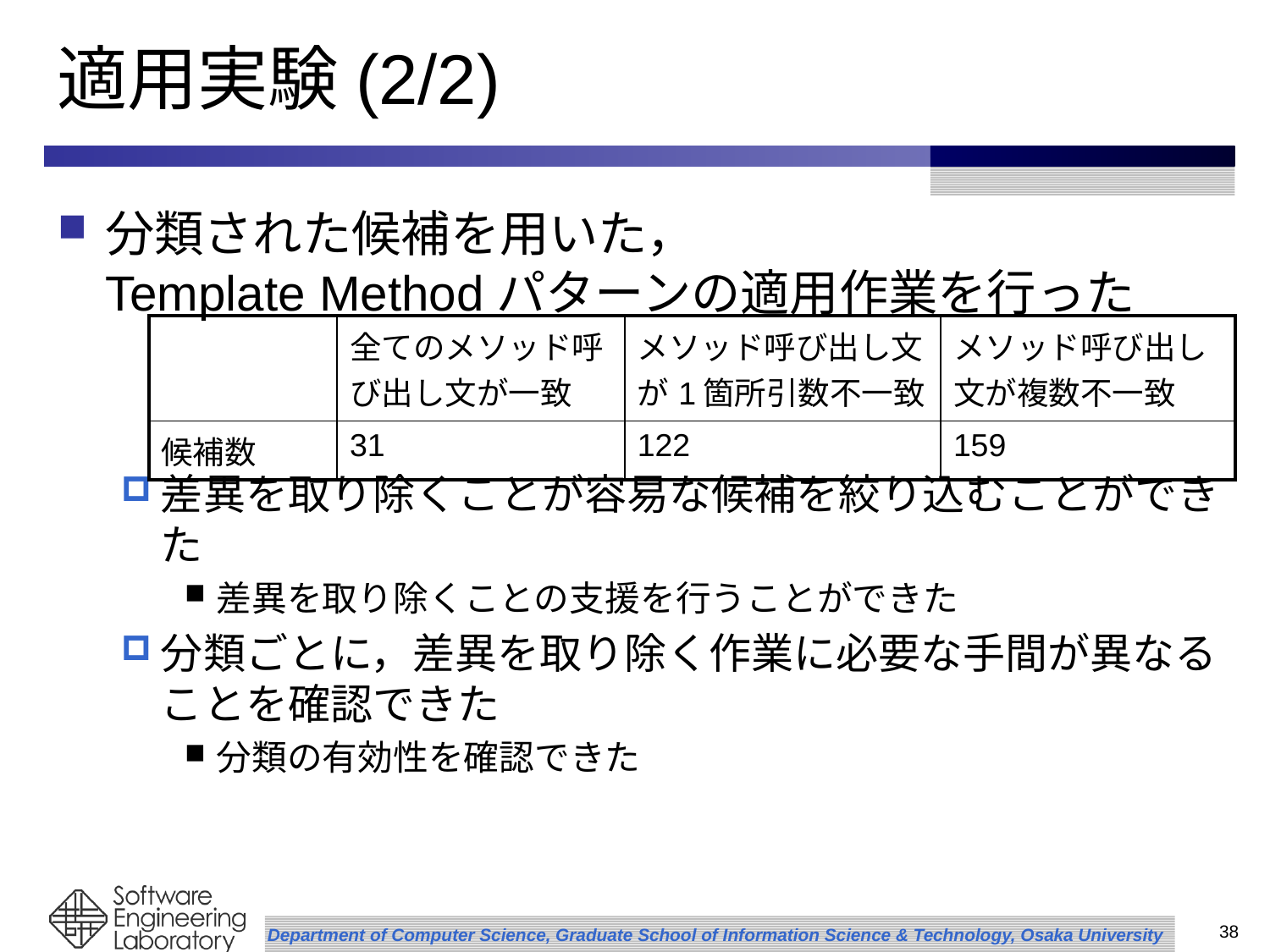

# 適用実験(2/2)
分類された候補を用いた，
Template Methodパターンの適用作業を行った

差異を取り除くことが容易な候補を絞り込むことができた
差異を取り除くことの支援を行うことができた
分類ごとに，差異を取り除く作業に必要な手間が異なることを確認できた
分類の有効性を確認できた
|  | 全てのメソッド呼び出し文が一致 | メソッド呼び出し文が1箇所引数不一致 | メソッド呼び出し文が複数不一致 |
| --- | --- | --- | --- |
| 候補数 | 31 | 122 | 159 |
38